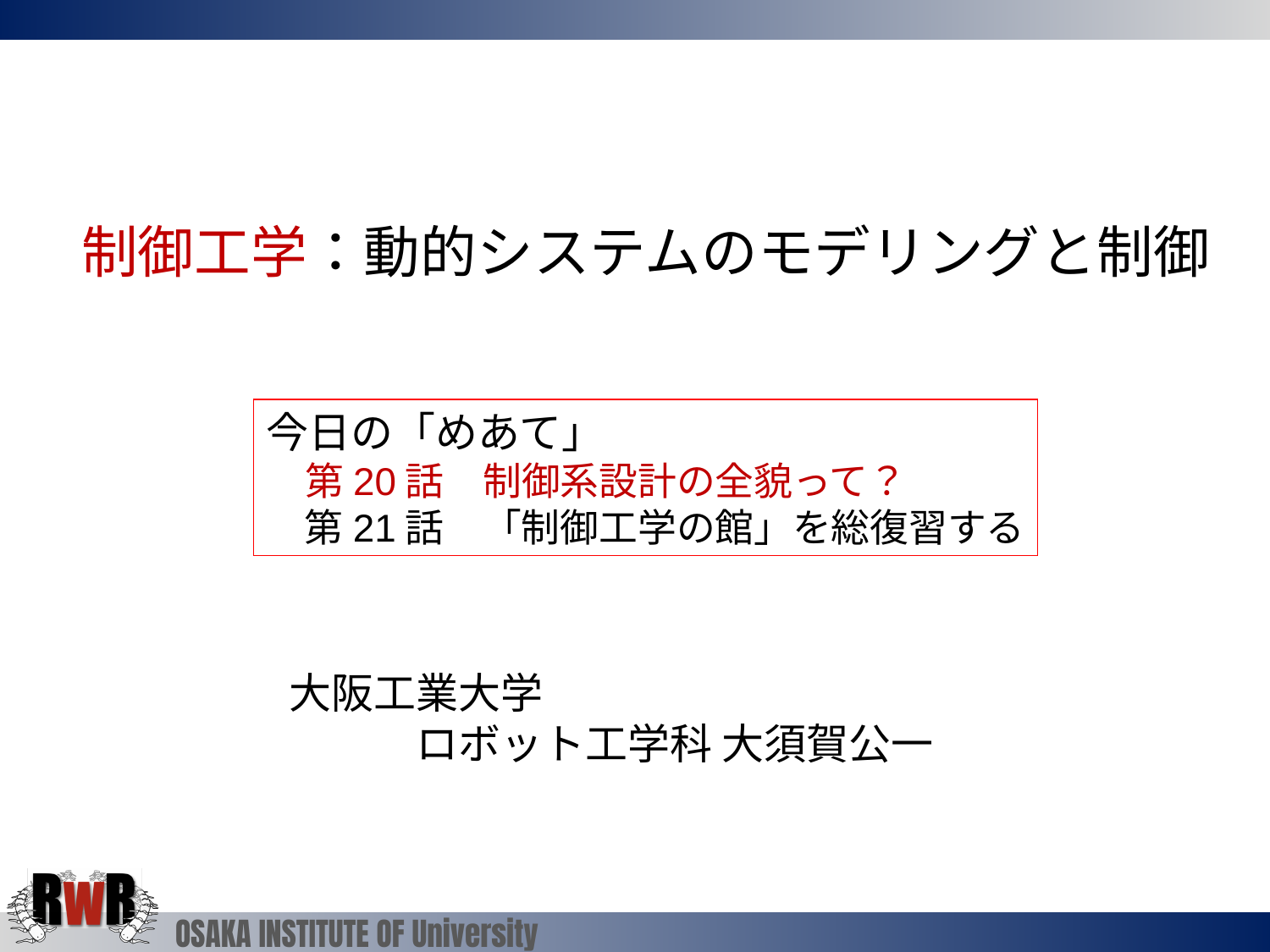

制御工学：動的システムのモデリングと制御
今日の「めあて」
　第20話　制御系設計の全貌って？
　第21話　「制御工学の館」を総復習する
大阪工業大学
　　　ロボット工学科 大須賀公一